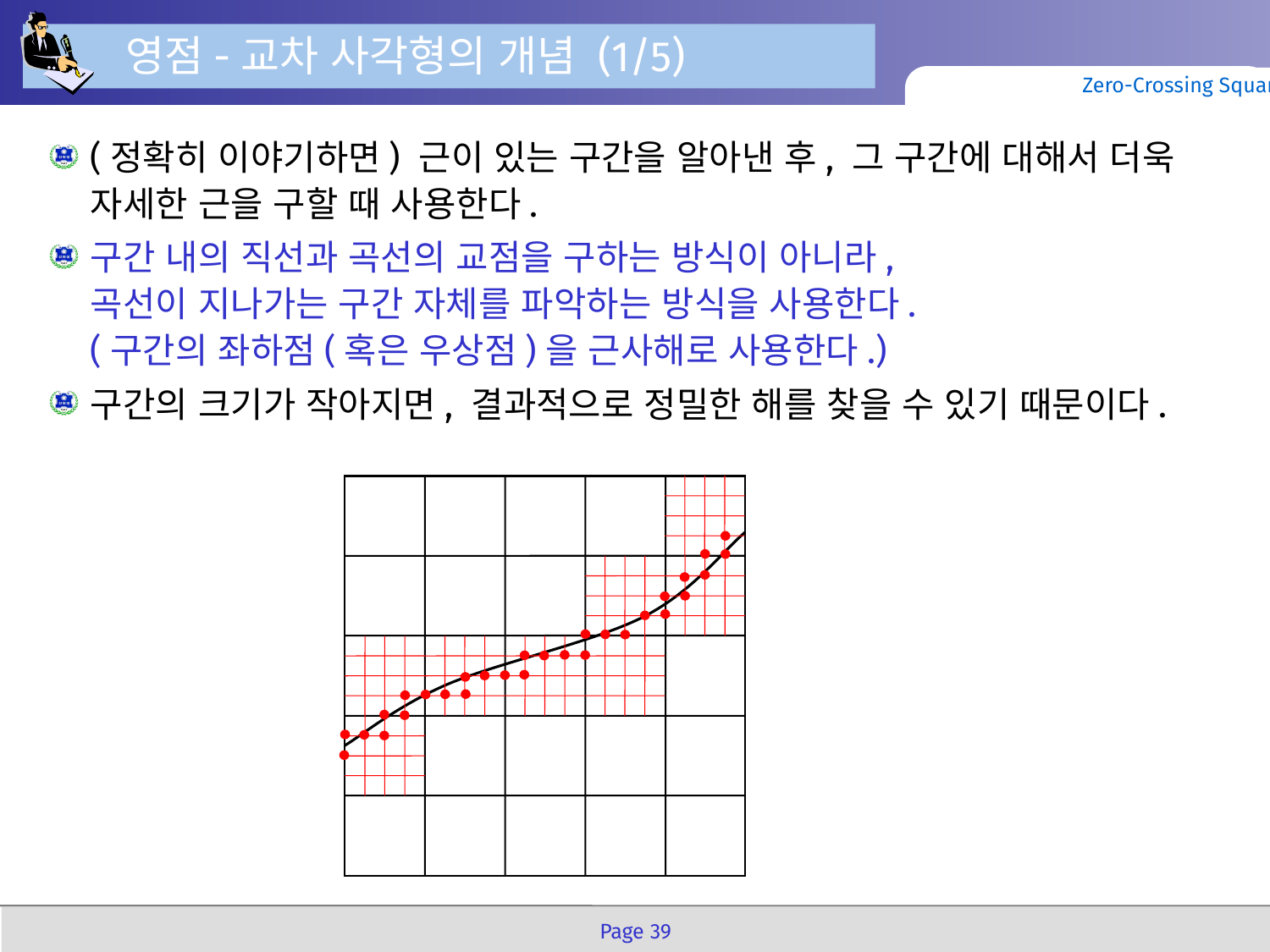

영점-교차 사각형의 개념 (1/5)
Zero-Crossing Squares
(정확히 이야기하면) 근이 있는 구간을 알아낸 후, 그 구간에 대해서 더욱 자세한 근을 구할 때 사용한다.
구간 내의 직선과 곡선의 교점을 구하는 방식이 아니라,
곡선이 지나가는 구간 자체를 파악하는 방식을 사용한다.
(구간의 좌하점(혹은 우상점)을 근사해로 사용한다.)
구간의 크기가 작아지면, 결과적으로 정밀한 해를 찾을 수 있기 때문이다.

Page 39